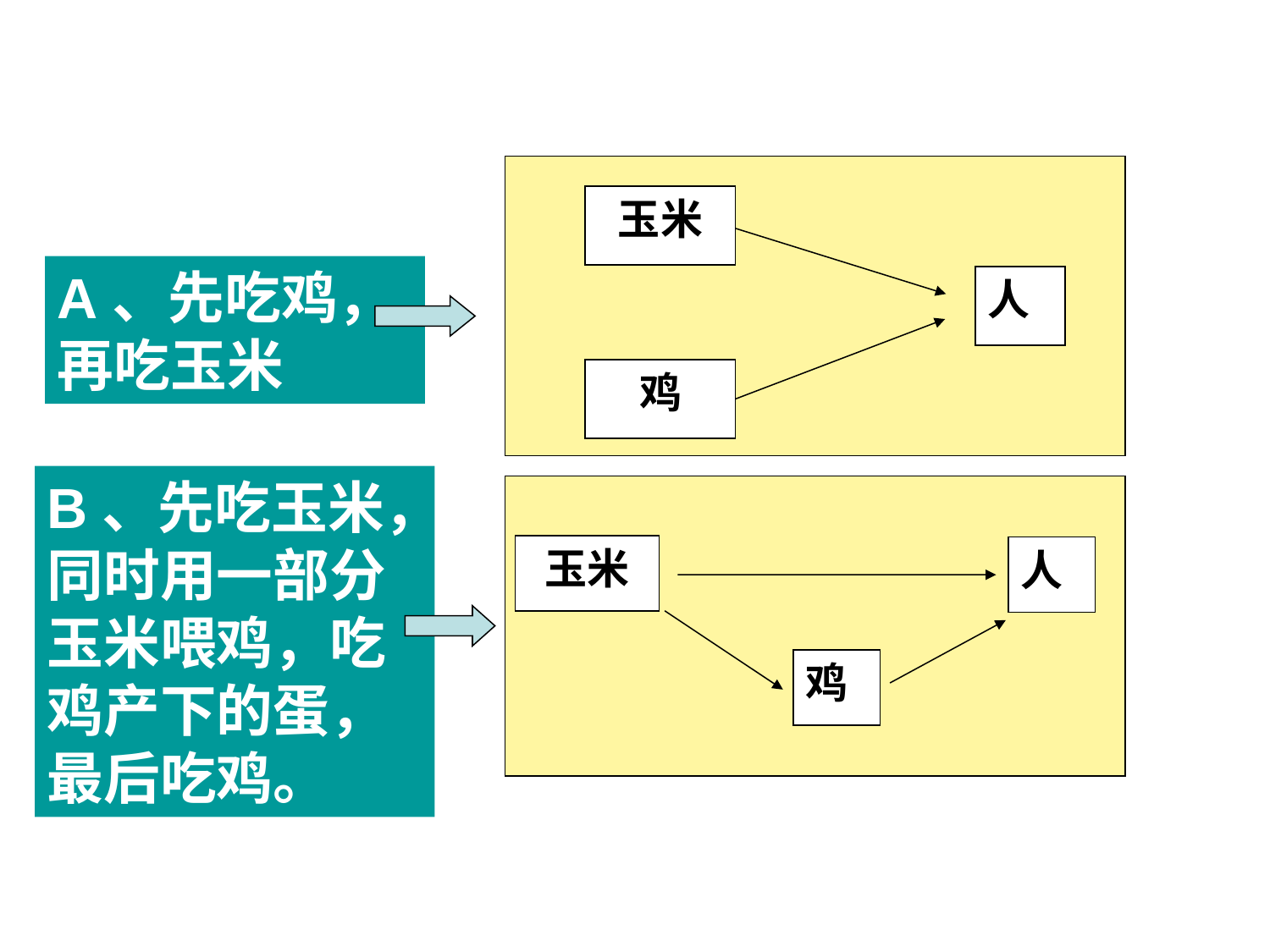

玉米

人

鸡

A、先吃鸡，再吃玉米

B、先吃玉米，同时用一部分玉米喂鸡，吃鸡产下的蛋，最后吃鸡。

玉米
人

鸡